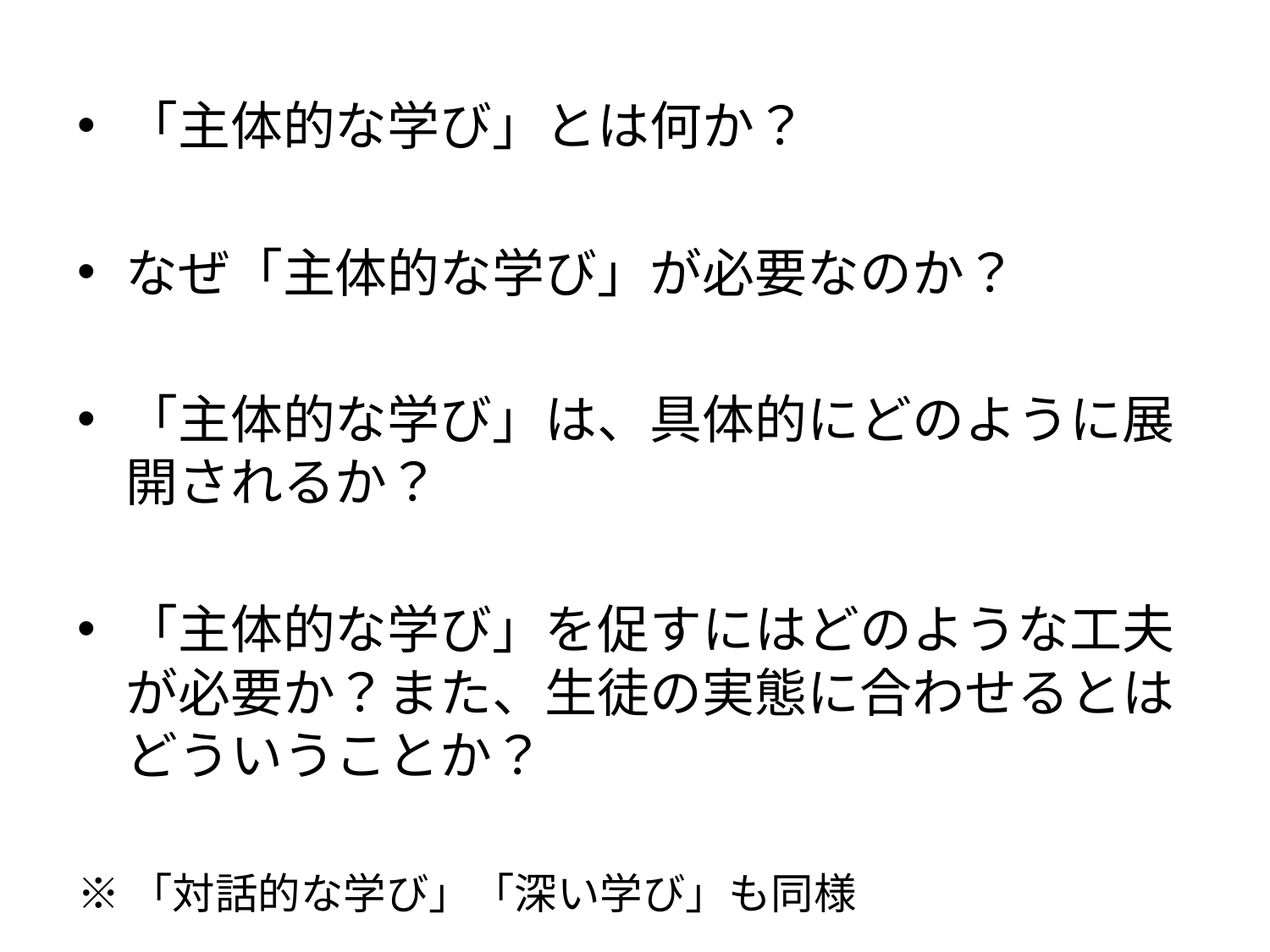

「主体的な学び」とは何か？

なぜ「主体的な学び」が必要なのか？

「主体的な学び」は、具体的にどのように展開されるか？

「主体的な学び」を促すにはどのような工夫が必要か？また、生徒の実態に合わせるとはどういうことか？

※「対話的な学び」「深い学び」も同様